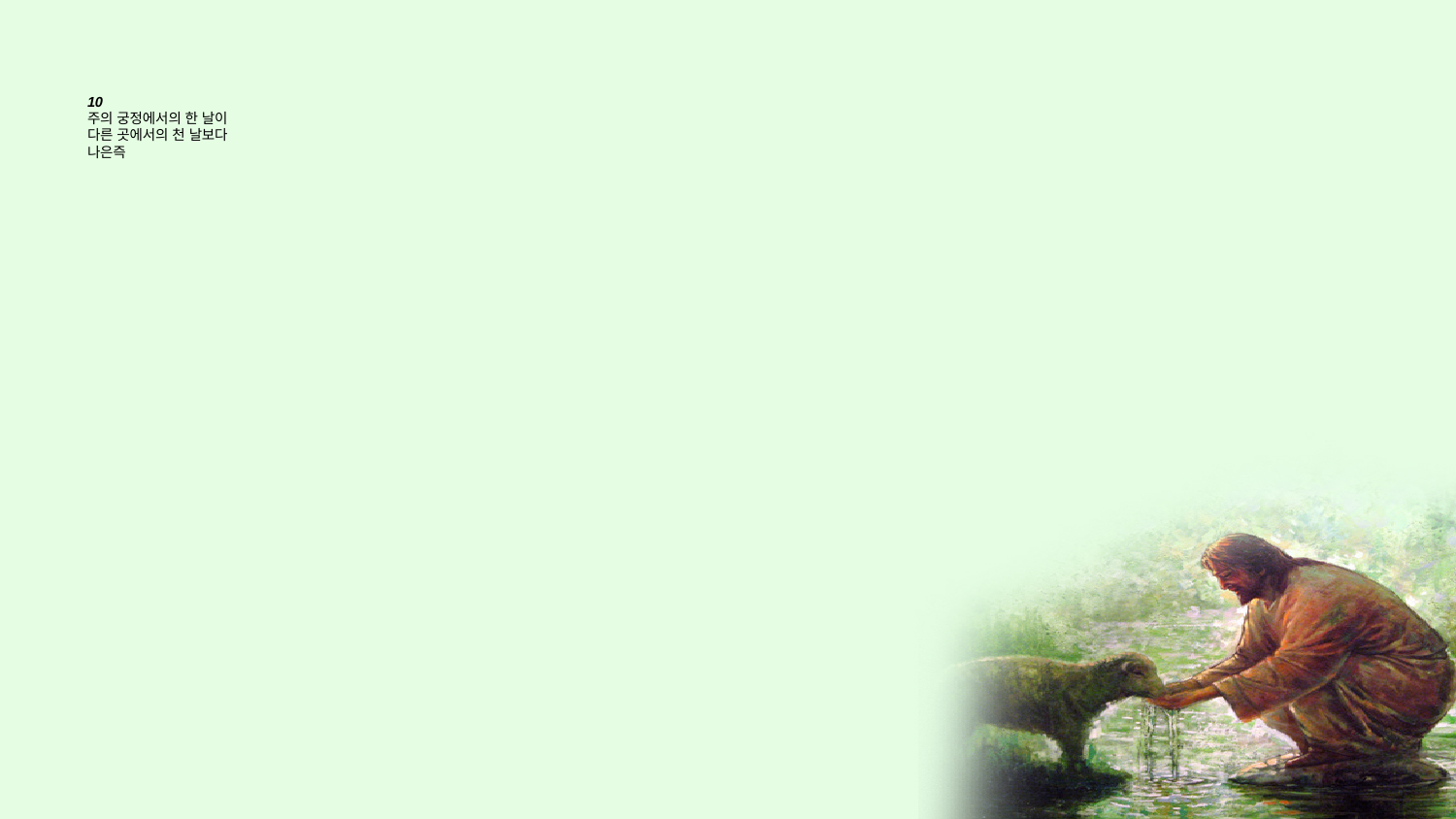

# 10 주의 궁정에서의 한 날이 다른 곳에서의 천 날보다 나은즉